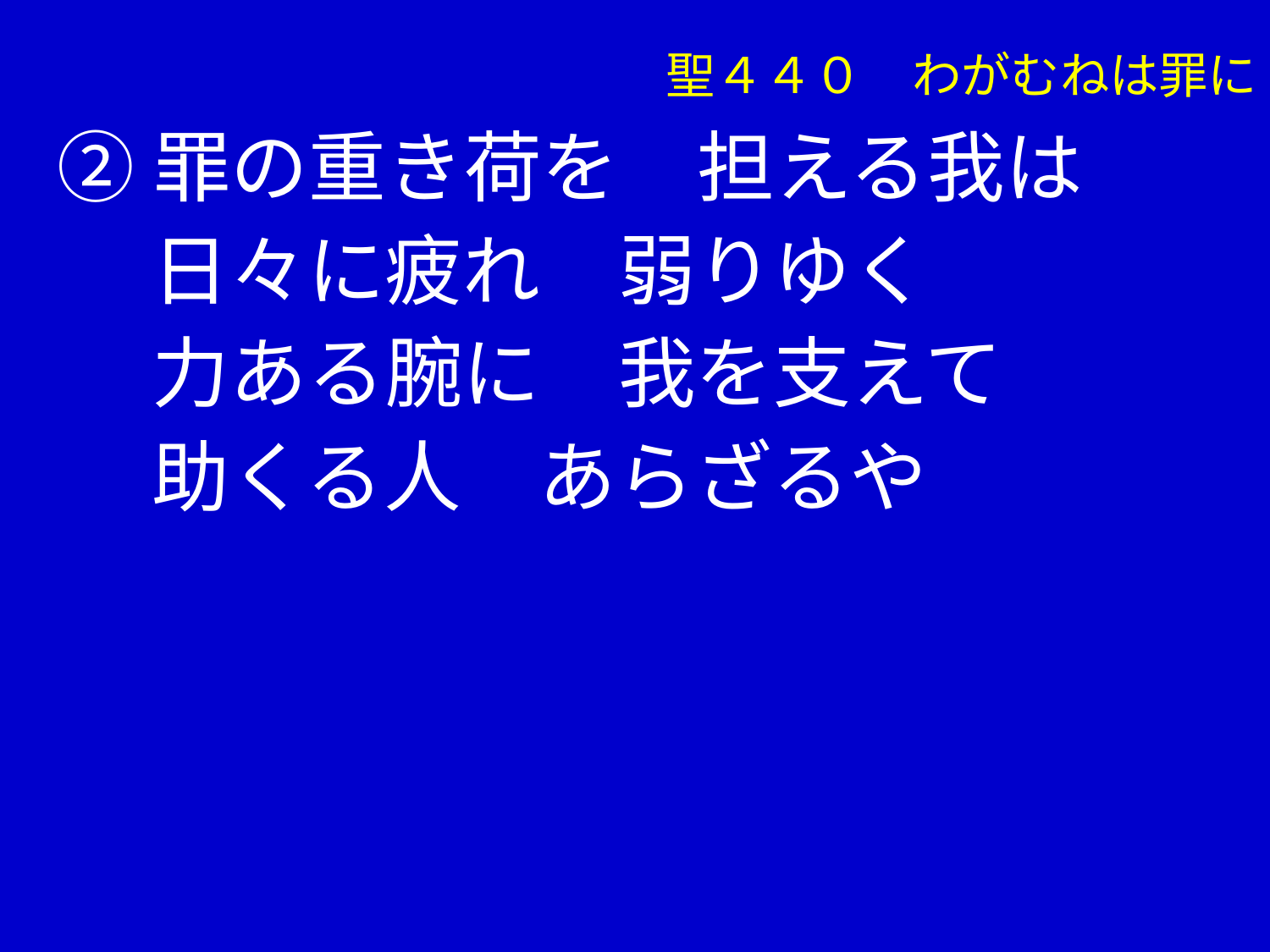

聖４４０　わがむねは罪に
②罪の重き荷を　担える我は
　 日々に疲れ　弱りゆく
　 力ある腕に　我を支えて
　 助くる人　あらざるや